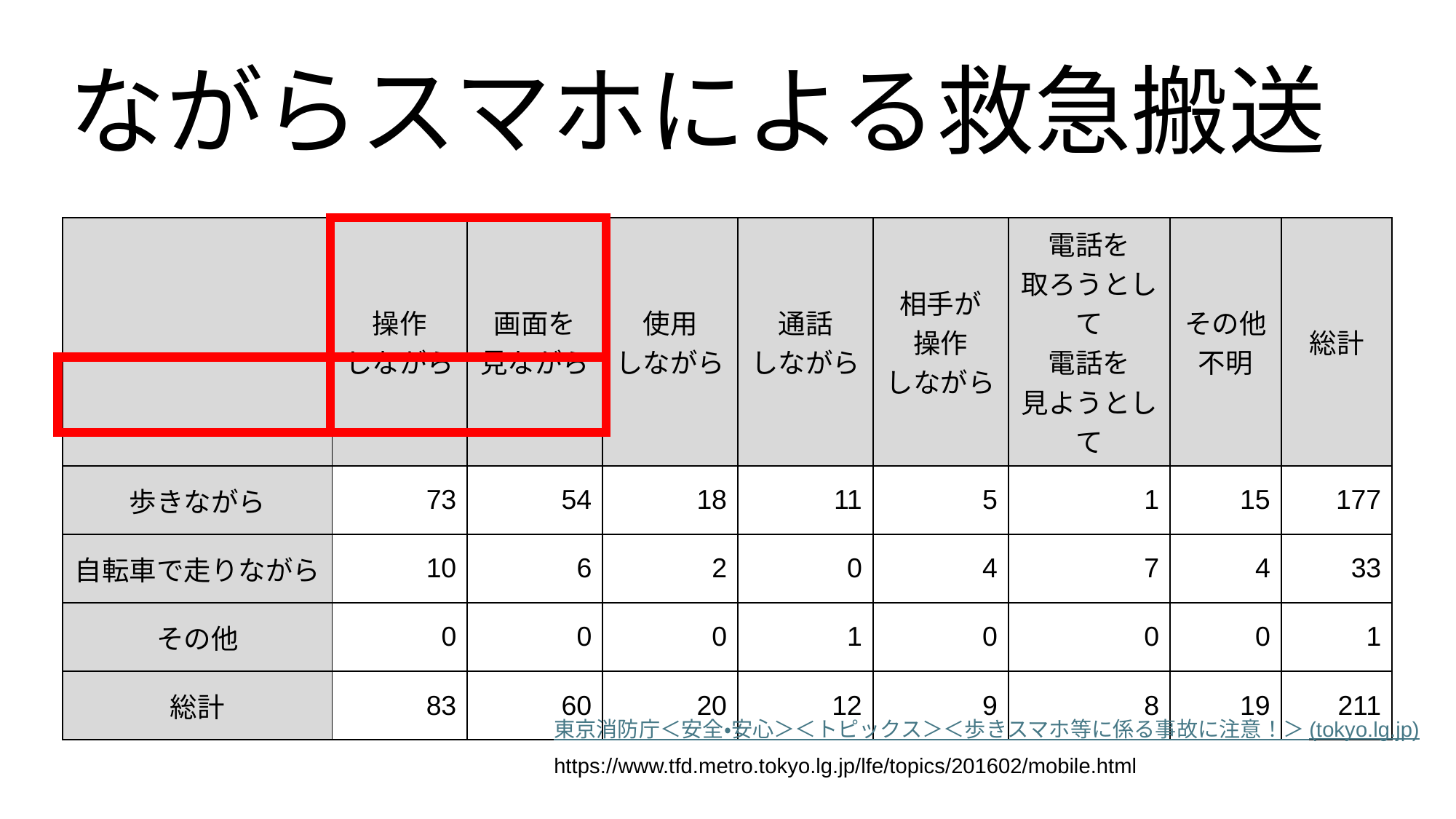

ながらスマホによる救急搬送
|  | 操作 しながら | 画面を 見ながら | 使用 しながら | 通話 しながら | 相手が 操作 しながら | 電話を 取ろうとして 電話を 見ようとして | その他 不明 | 総計 |
| --- | --- | --- | --- | --- | --- | --- | --- | --- |
| 歩きながら | 73 | 54 | 18 | 11 | 5 | 1 | 15 | 177 |
| 自転車で走りながら | 10 | 6 | 2 | 0 | 4 | 7 | 4 | 33 |
| その他 | 0 | 0 | 0 | 1 | 0 | 0 | 0 | 1 |
| 総計 | 83 | 60 | 20 | 12 | 9 | 8 | 19 | 211 |

東京消防庁＜安全・安心＞＜トピックス＞＜歩きスマホ等に係る事故に注意！＞ (tokyo.lg.jp)
https://www.tfd.metro.tokyo.lg.jp/lfe/topics/201602/mobile.html